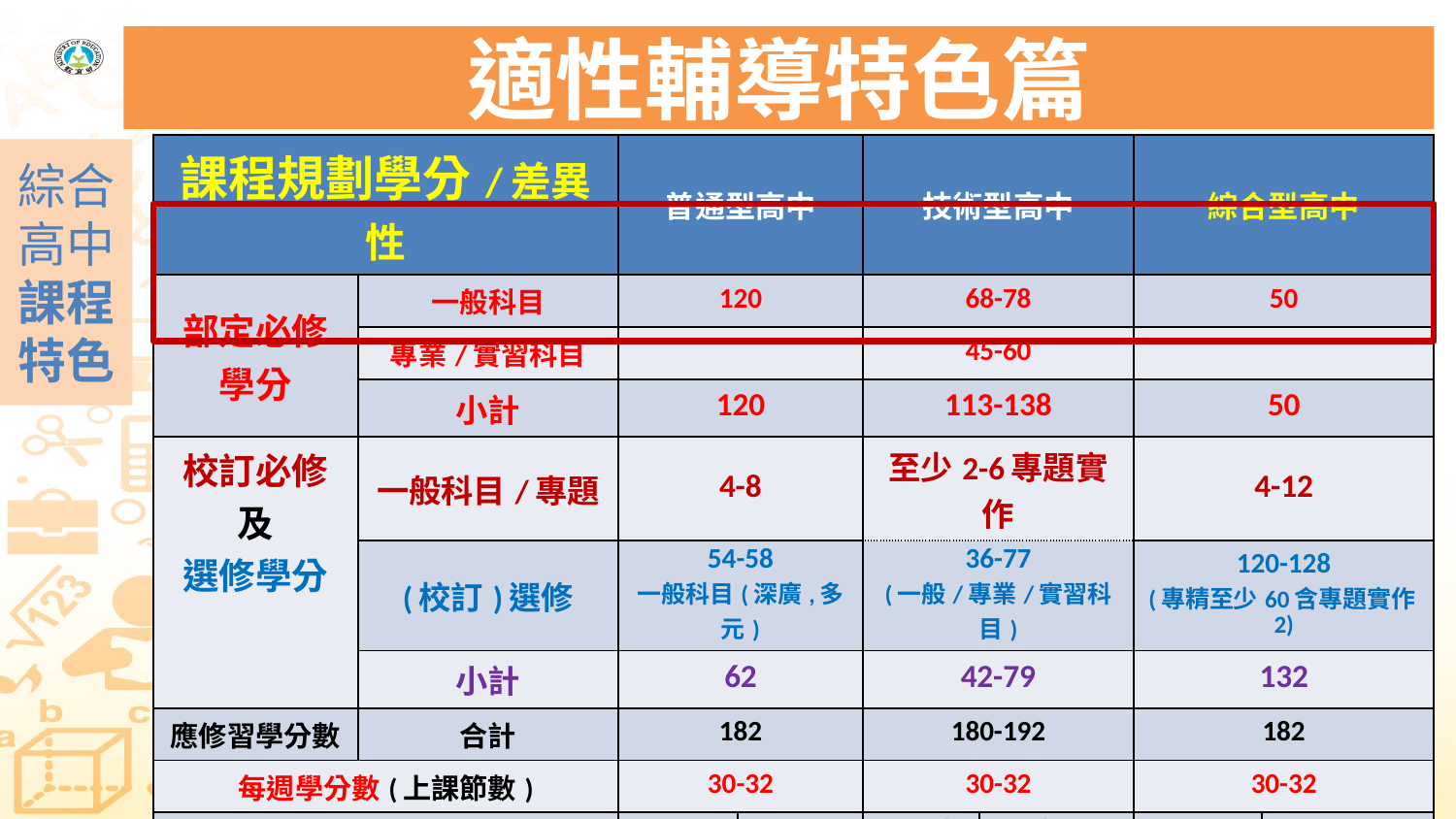

# 適性輔導特色篇
| 課程規劃學分/差異性 |  | 普通型高中 |  | 技術型高中 |  | 綜合型高中 |  |
| --- | --- | --- | --- | --- | --- | --- | --- |
| 部定必修 學分 | 一般科目 | 120 |  | 68-78 |  | 50 |  |
|  | 專業/實習科目 |  |  | 45-60 |  |  |  |
|  | 小計 | 120 |  | 113-138 |  | 50 |  |
| 校訂必修 及 選修學分 | 一般科目/專題 | 4-8 |  | 至少2-6專題實作 |  | 4-12 |  |
|  | (校訂)選修 | 54-58 一般科目(深廣,多元) |  | 36-77 (一般/專業/實習科目) |  | 120-128 (專精至少60含專題實作2) |  |
|  | 小計 | 62 |  | 42-79 |  | 132 |  |
| 應修習學分數 | 合計 | 182 |  | 180-192 |  | 182 |  |
| 每週學分數(上課節數) |  | 30-32 |  | 30-32 |  | 30-32 |  |
| 團體活動時間(節數) |  | 12-17 | 合計28 (每週3-5) | 12-18 | 18-30 (每週3-5) | 12-17 | 合計28 (每週3-5) |
| 彈性學習時間(節數) |  | 11-16 |  | 4-12 |  | 11-16 |  |
| 總上課節數(每週上課節數) |  | 合 計 210 ( 每週 35 ) |  |  |  |  |  |
綜合高中課程特色

18